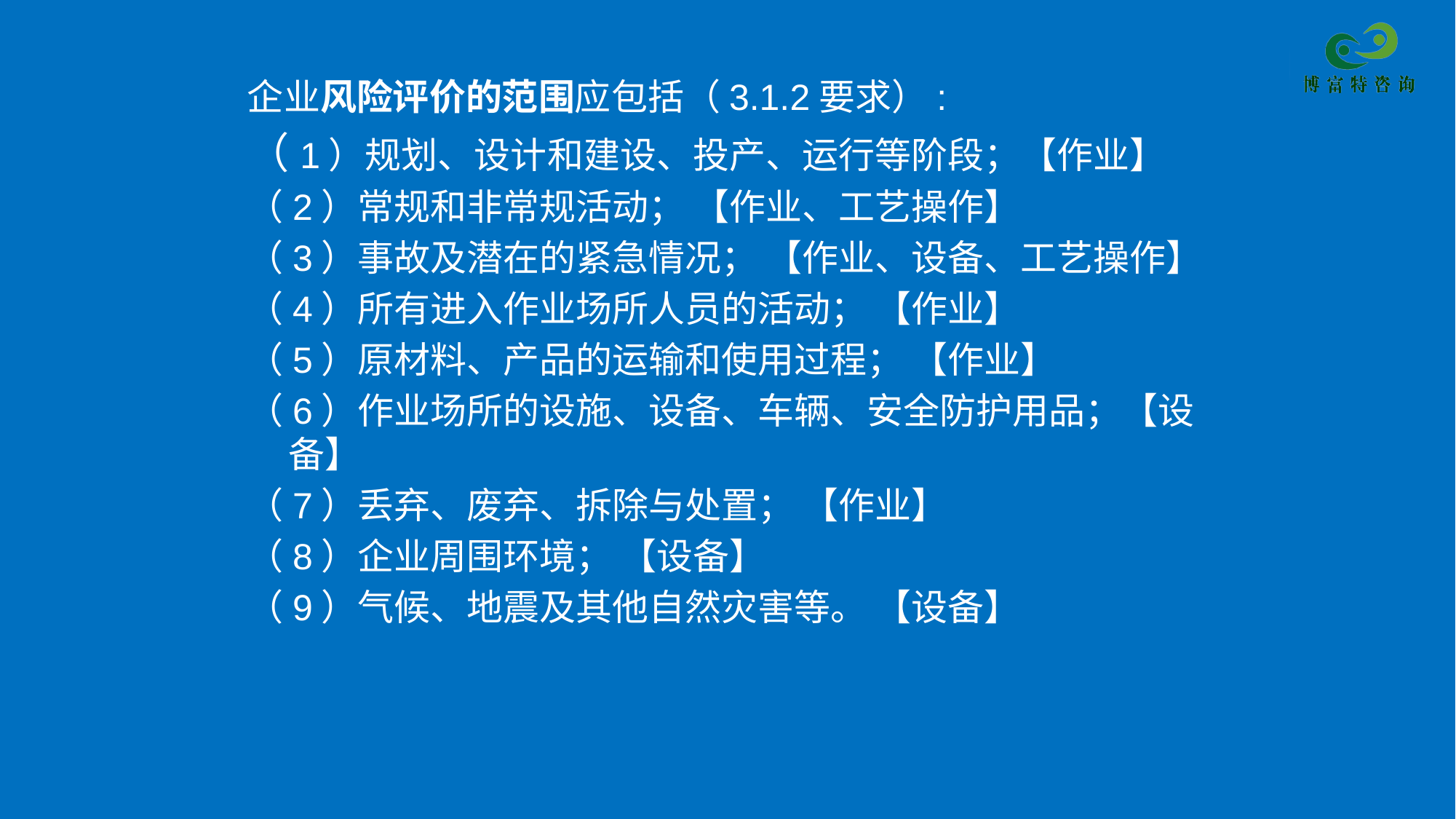

企业风险评价的范围应包括（3.1.2要求）:
（1）规划、设计和建设、投产、运行等阶段；【作业】
（2）常规和非常规活动； 【作业、工艺操作】
（3）事故及潜在的紧急情况； 【作业、设备、工艺操作】
（4）所有进入作业场所人员的活动； 【作业】
（5）原材料、产品的运输和使用过程； 【作业】
（6）作业场所的设施、设备、车辆、安全防护用品；【设备】
（7）丢弃、废弃、拆除与处置； 【作业】
（8）企业周围环境； 【设备】
（9）气候、地震及其他自然灾害等。 【设备】

8